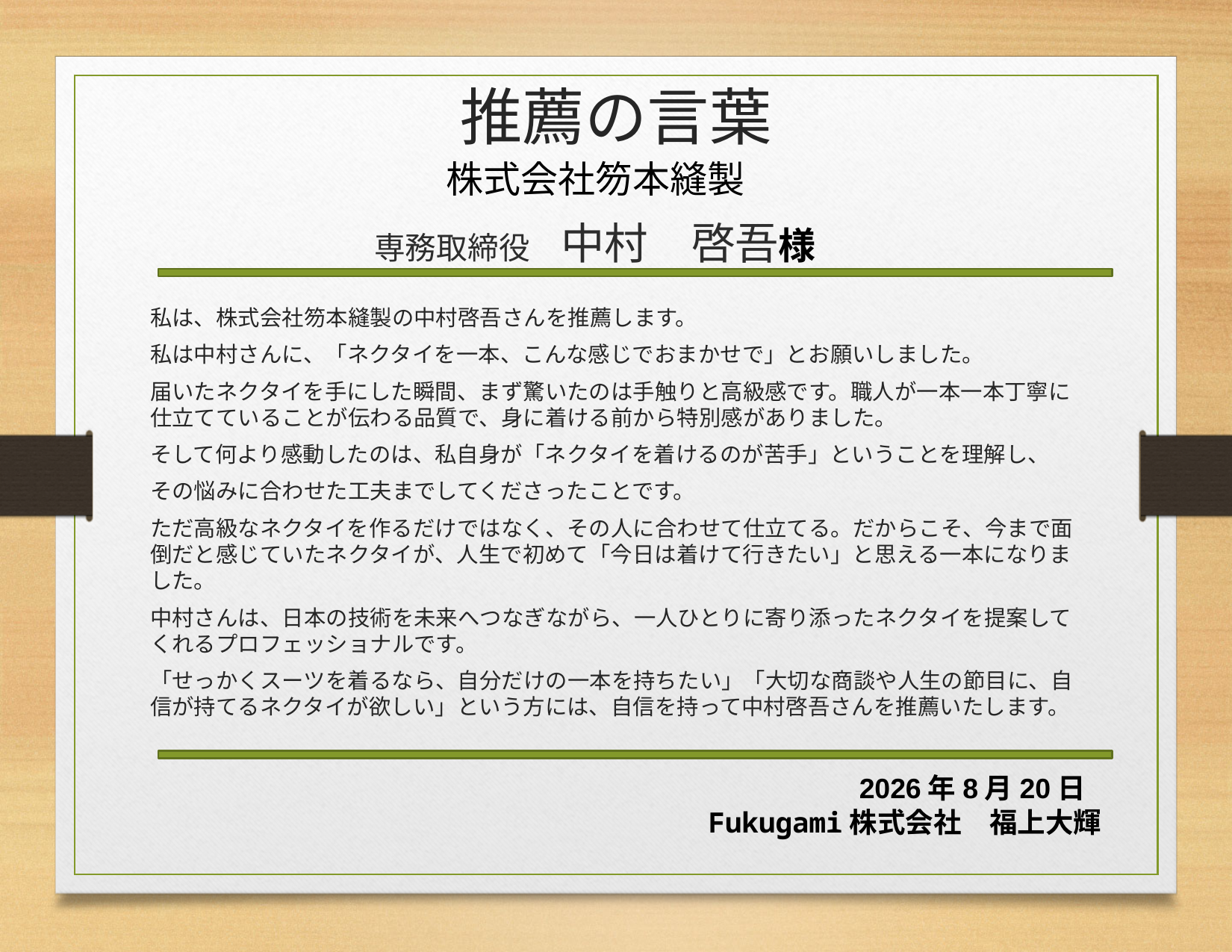

推薦の言葉
株式会社笏本縫製
専務取締役　中村　啓吾様

私は、株式会社笏本縫製の中村啓吾さんを推薦します。
私は中村さんに、「ネクタイを一本、こんな感じでおまかせで」とお願いしました。
届いたネクタイを手にした瞬間、まず驚いたのは手触りと高級感です。職人が一本一本丁寧に仕立てていることが伝わる品質で、身に着ける前から特別感がありました。
そして何より感動したのは、私自身が「ネクタイを着けるのが苦手」ということを理解し、
その悩みに合わせた工夫までしてくださったことです。
ただ高級なネクタイを作るだけではなく、その人に合わせて仕立てる。だからこそ、今まで面倒だと感じていたネクタイが、人生で初めて「今日は着けて行きたい」と思える一本になりました。
中村さんは、日本の技術を未来へつなぎながら、一人ひとりに寄り添ったネクタイを提案してくれるプロフェッショナルです。
「せっかくスーツを着るなら、自分だけの一本を持ちたい」「大切な商談や人生の節目に、自信が持てるネクタイが欲しい」という方には、自信を持って中村啓吾さんを推薦いたします。

2026年8月20日
Fukugami株式会社　福上大輝